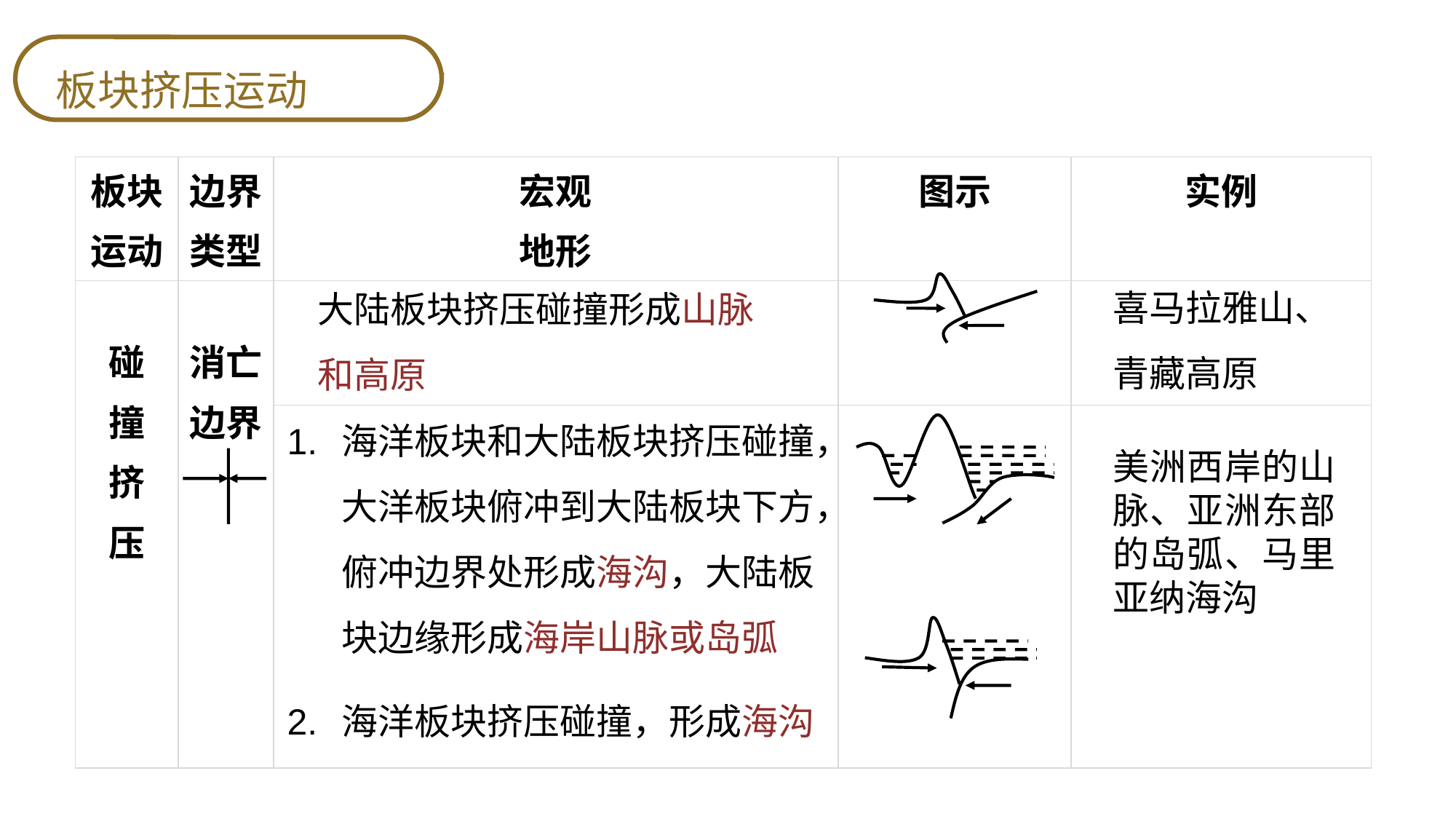

板块挤压运动

| 板块 运动 | 边界 类型 | 宏观 地形 | 图示 | 实例 |
| --- | --- | --- | --- | --- |
| 碰 撞 挤 压 | 消亡 边界 |  |  |  |
|  |  |  |  |  |
喜马拉雅山、青藏高原
大陆板块挤压碰撞形成山脉和高原

海洋板块和大陆板块挤压碰撞，大洋板块俯冲到大陆板块下方，俯冲边界处形成海沟，大陆板块边缘形成海岸山脉或岛弧
海洋板块挤压碰撞，形成海沟

美洲西岸的山脉、亚洲东部的岛弧、马里亚纳海沟